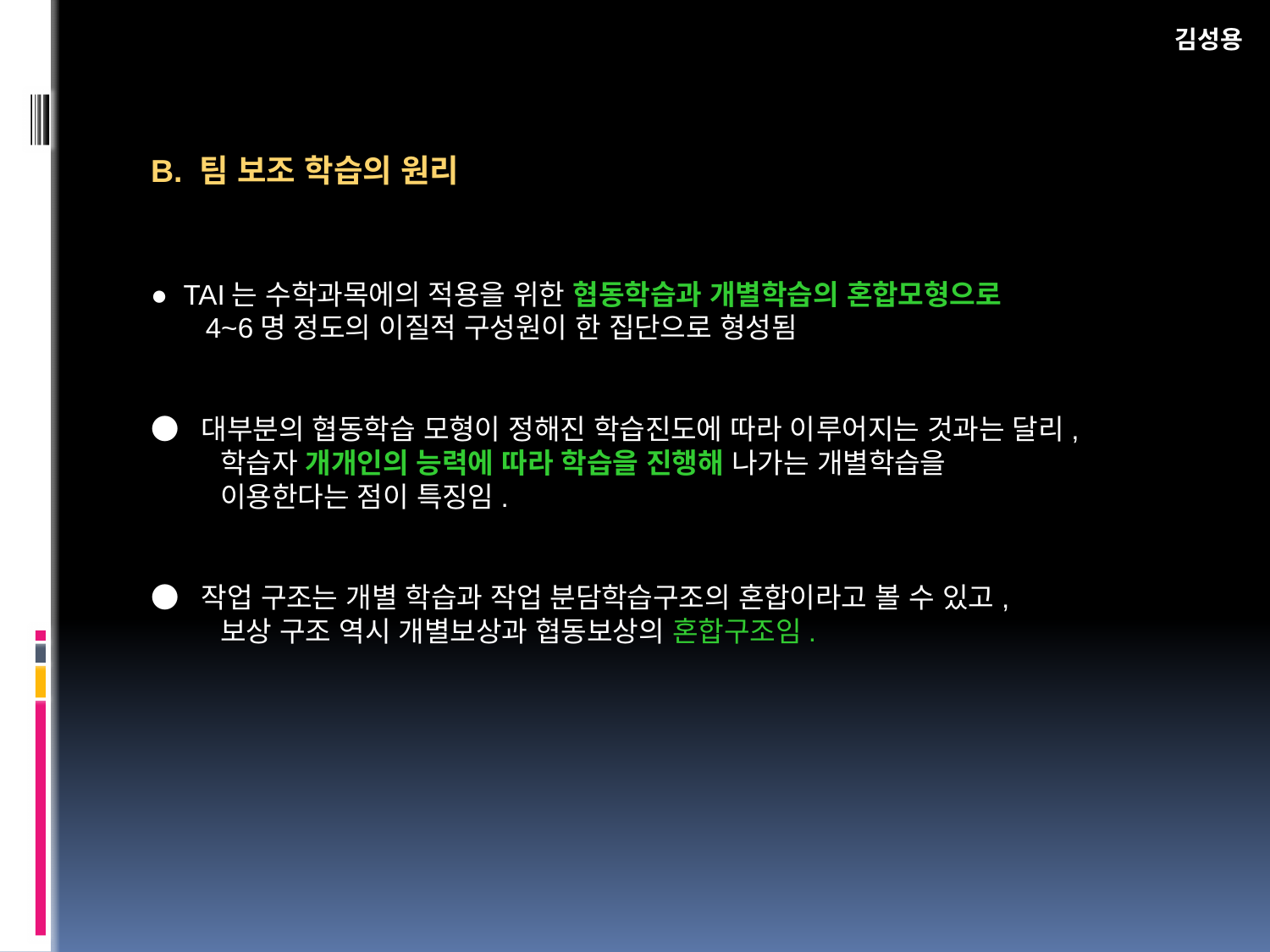

B. 팀 보조 학습의 원리

●  TAI는 수학과목에의 적용을 위한 협동학습과 개별학습의 혼합모형으로
       4~6명 정도의 이질적 구성원이 한 집단으로 형성됨

●  대부분의 협동학습 모형이 정해진 학습진도에 따라 이루어지는 것과는 달리,
        학습자 개개인의 능력에 따라 학습을 진행해 나가는 개별학습을
        이용한다는 점이 특징임.

●  작업 구조는 개별 학습과 작업 분담학습구조의 혼합이라고 볼 수 있고,
        보상 구조 역시 개별보상과 협동보상의 혼합구조임.
김성용